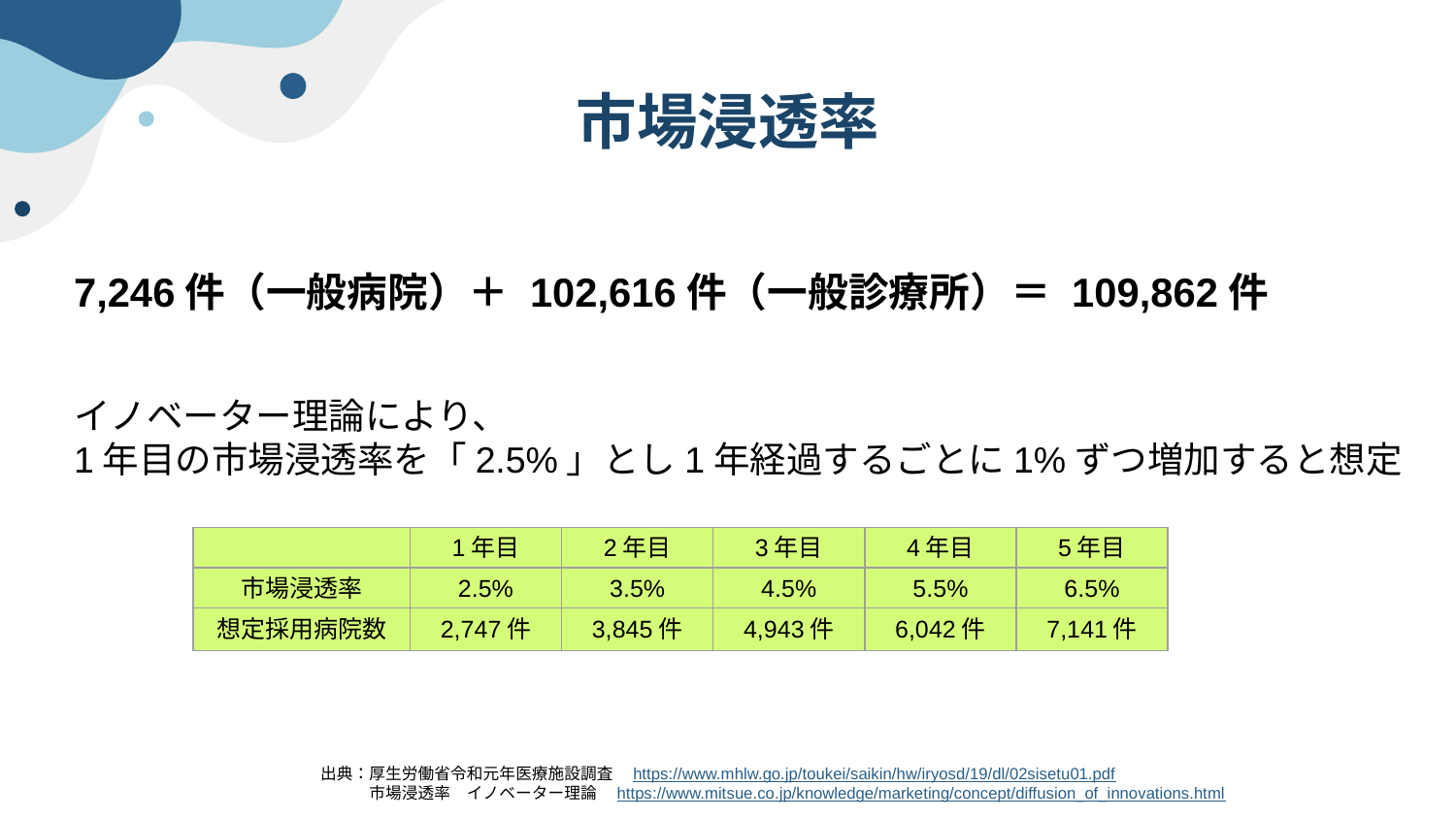

# 市場浸透率
7,246件（一般病院）＋ 102,616件（一般診療所）＝ 109,862件

イノベーター理論により、
1年目の市場浸透率を「2.5%」とし1年経過するごとに1%ずつ増加すると想定
|  | 1年目 | 2年目 | 3年目 | 4年目 | 5年目 |
| --- | --- | --- | --- | --- | --- |
| 市場浸透率 | 2.5% | 3.5% | 4.5% | 5.5% | 6.5% |
| 想定採用病院数 | 2,747件 | 3,845件 | 4,943件 | 6,042件 | 7,141件 |

出典：厚生労働省令和元年医療施設調査　https://www.mhlw.go.jp/toukei/saikin/hw/iryosd/19/dl/02sisetu01.pdf
　　　市場浸透率　イノベーター理論　https://www.mitsue.co.jp/knowledge/marketing/concept/diffusion_of_innovations.html